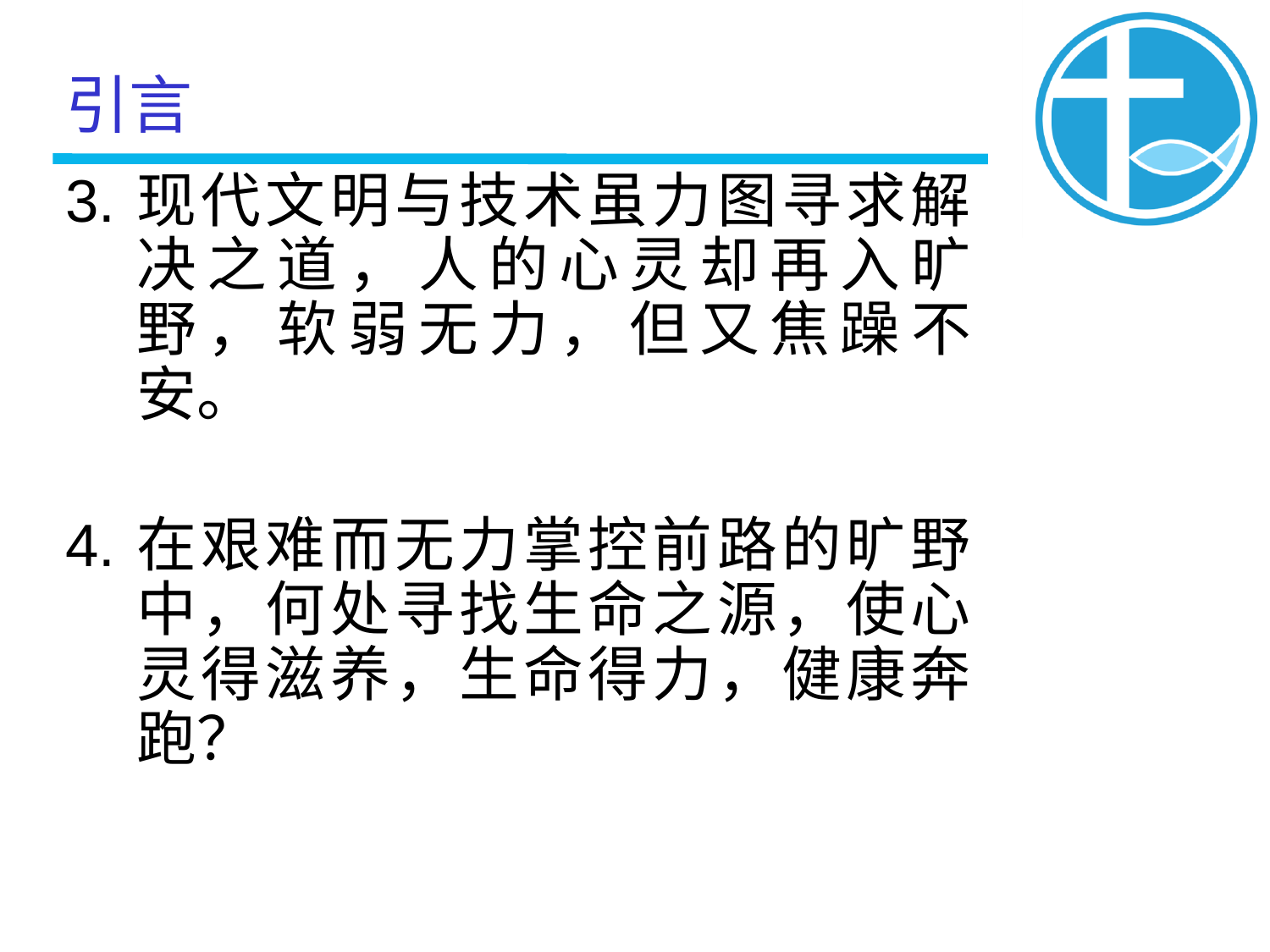

引言
现代文明与技术虽力图寻求解决之道，人的心灵却再入旷野，软弱无力，但又焦躁不安。

在艰难而无力掌控前路的旷野中，何处寻找生命之源，使心灵得滋养，生命得力，健康奔跑？